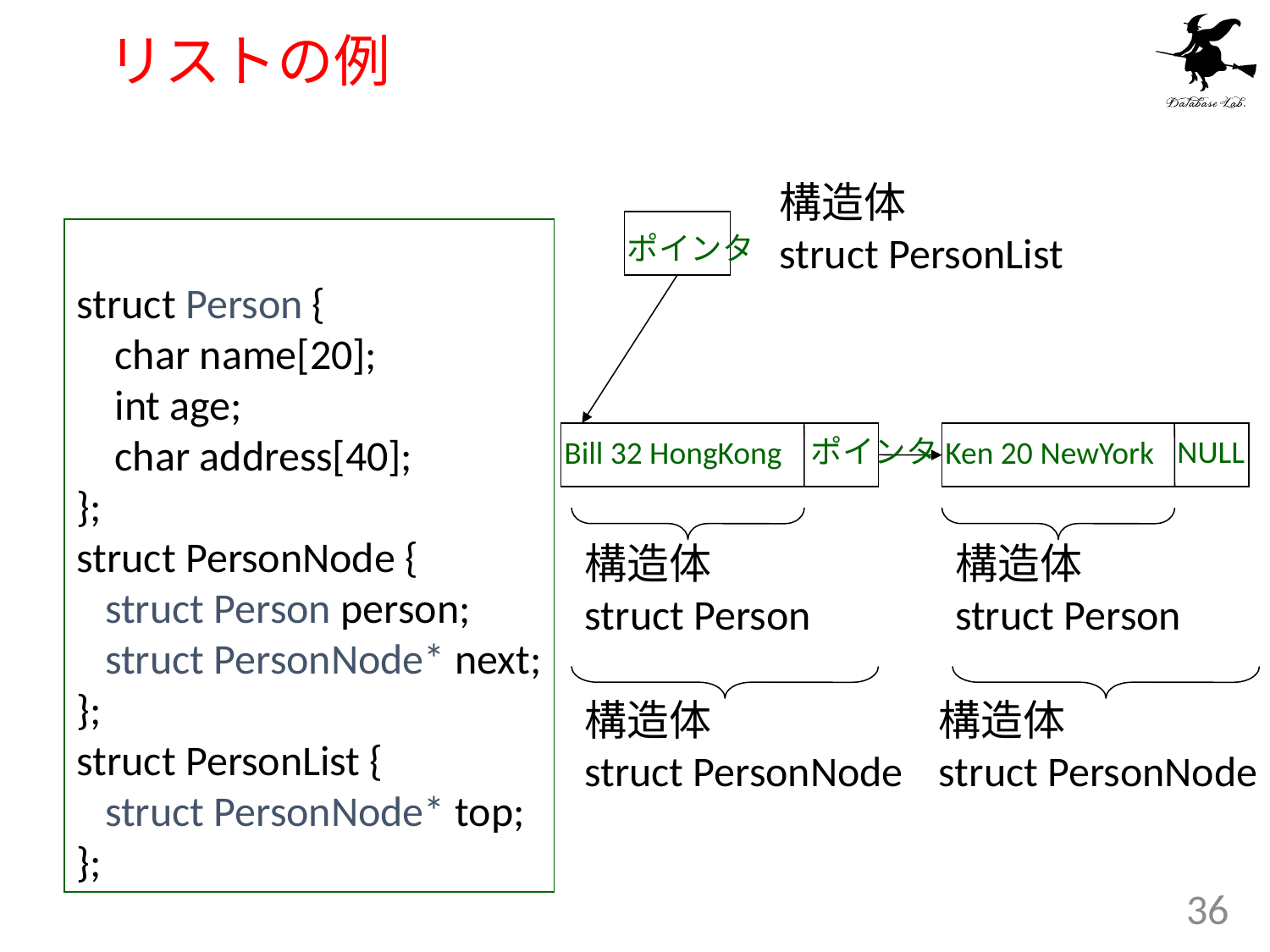

# リストの例
構造体
struct PersonList

struct Person {
    char name[20];
    int age;
    char address[40];
};
struct PersonNode {
   struct Person person;
   struct PersonNode* next;
};
struct PersonList {
   struct PersonNode* top;
};
ポインタ

ポインタ
NULL
Bill 32 HongKong
Ken 20 NewYork

構造体
struct Person
構造体
struct Person
構造体
struct PersonNode
構造体
struct PersonNode
36